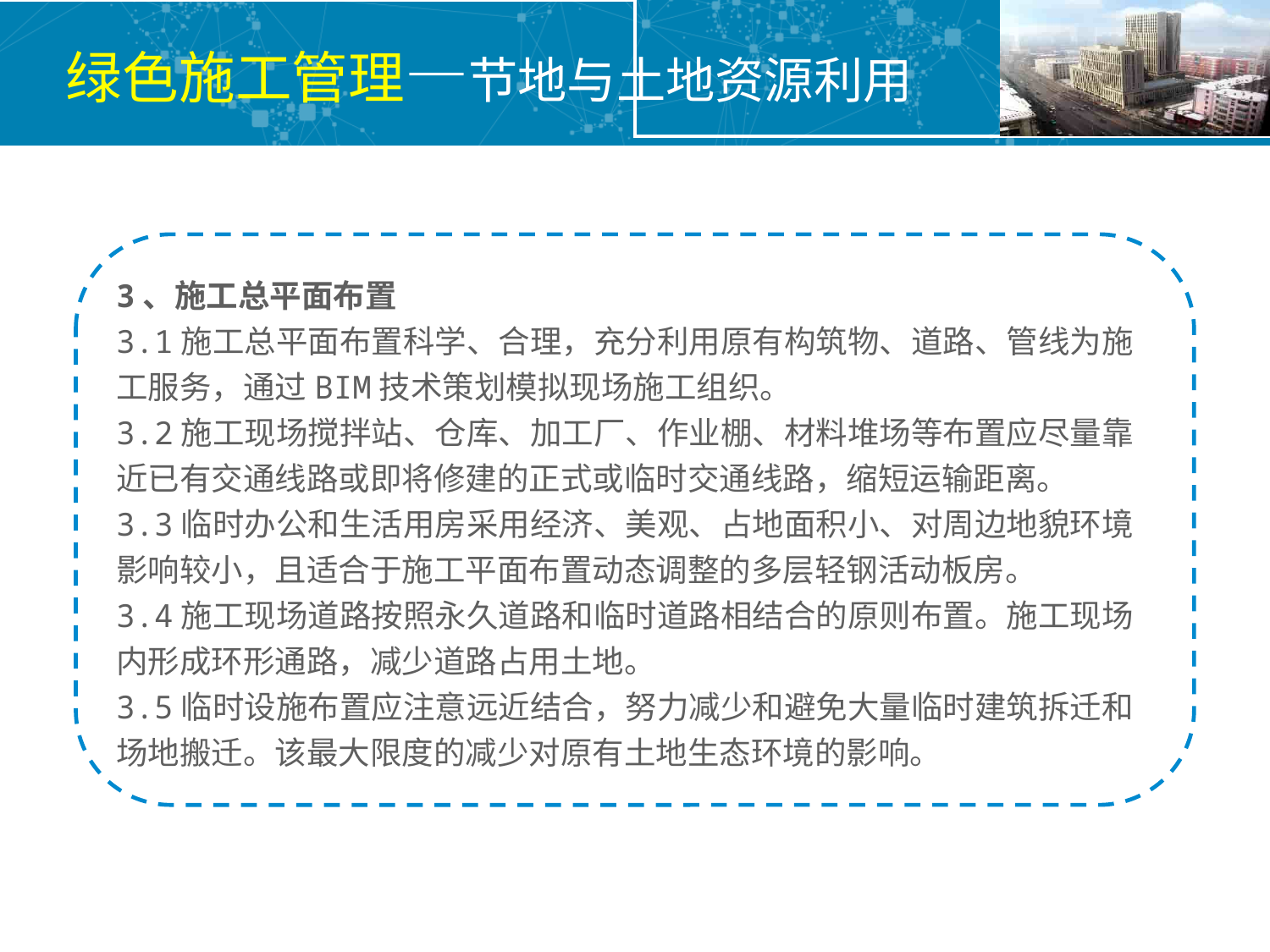

绿色施工管理—节地与土地资源利用
3、施工总平面布置
3.1施工总平面布置科学、合理，充分利用原有构筑物、道路、管线为施工服务，通过BIM技术策划模拟现场施工组织。
3.2施工现场搅拌站、仓库、加工厂、作业棚、材料堆场等布置应尽量靠近已有交通线路或即将修建的正式或临时交通线路，缩短运输距离。
3.3临时办公和生活用房采用经济、美观、占地面积小、对周边地貌环境影响较小，且适合于施工平面布置动态调整的多层轻钢活动板房。
3.4施工现场道路按照永久道路和临时道路相结合的原则布置。施工现场内形成环形通路，减少道路占用土地。
3.5临时设施布置应注意远近结合，努力减少和避免大量临时建筑拆迁和场地搬迁。该最大限度的减少对原有土地生态环境的影响。